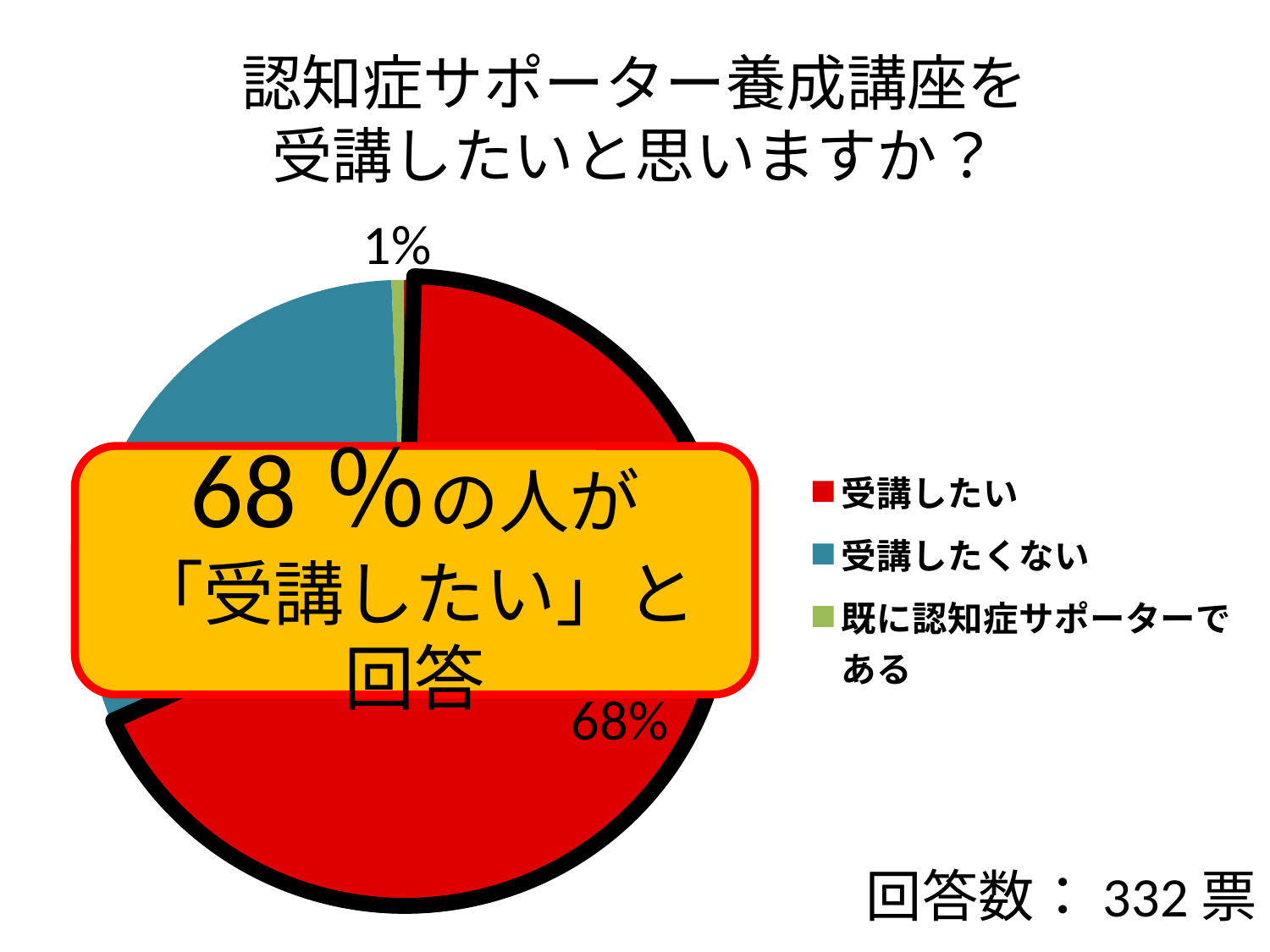

# 認知症サポーター養成講座を 受講したいと思いますか？

### Chart

| Category |  |
|---|---|
| 受講したい | 227.0 |
| 受講したくない | 103.0 |
| 既に認知症サポーターである | 2.0 |
68％の人が
「受講したい」と回答